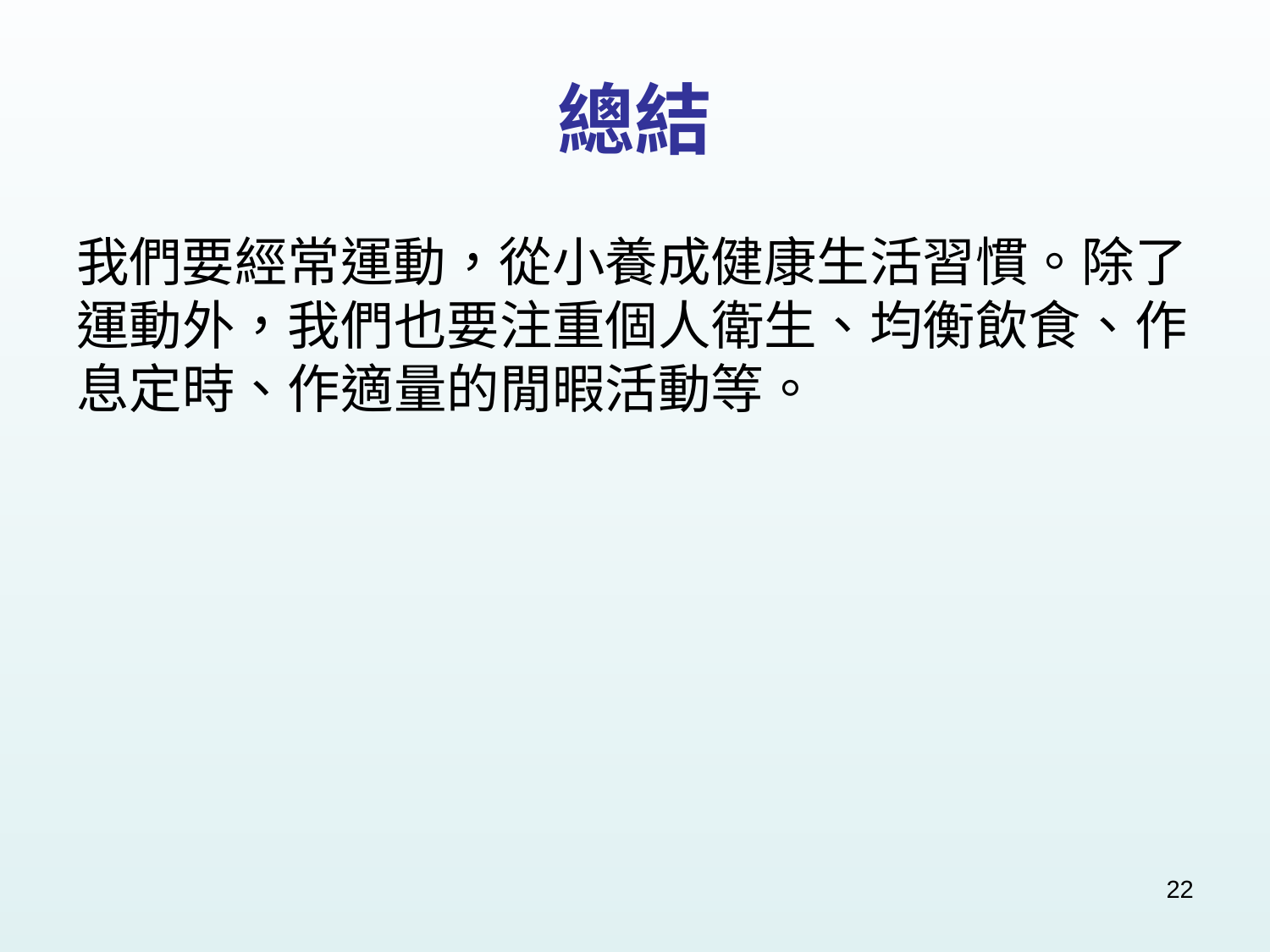

# 總結
我們要經常運動，從小養成健康生活習慣。除了運動外，我們也要注重個人衛生、均衡飲食、作息定時、作適量的閒暇活動等。

22